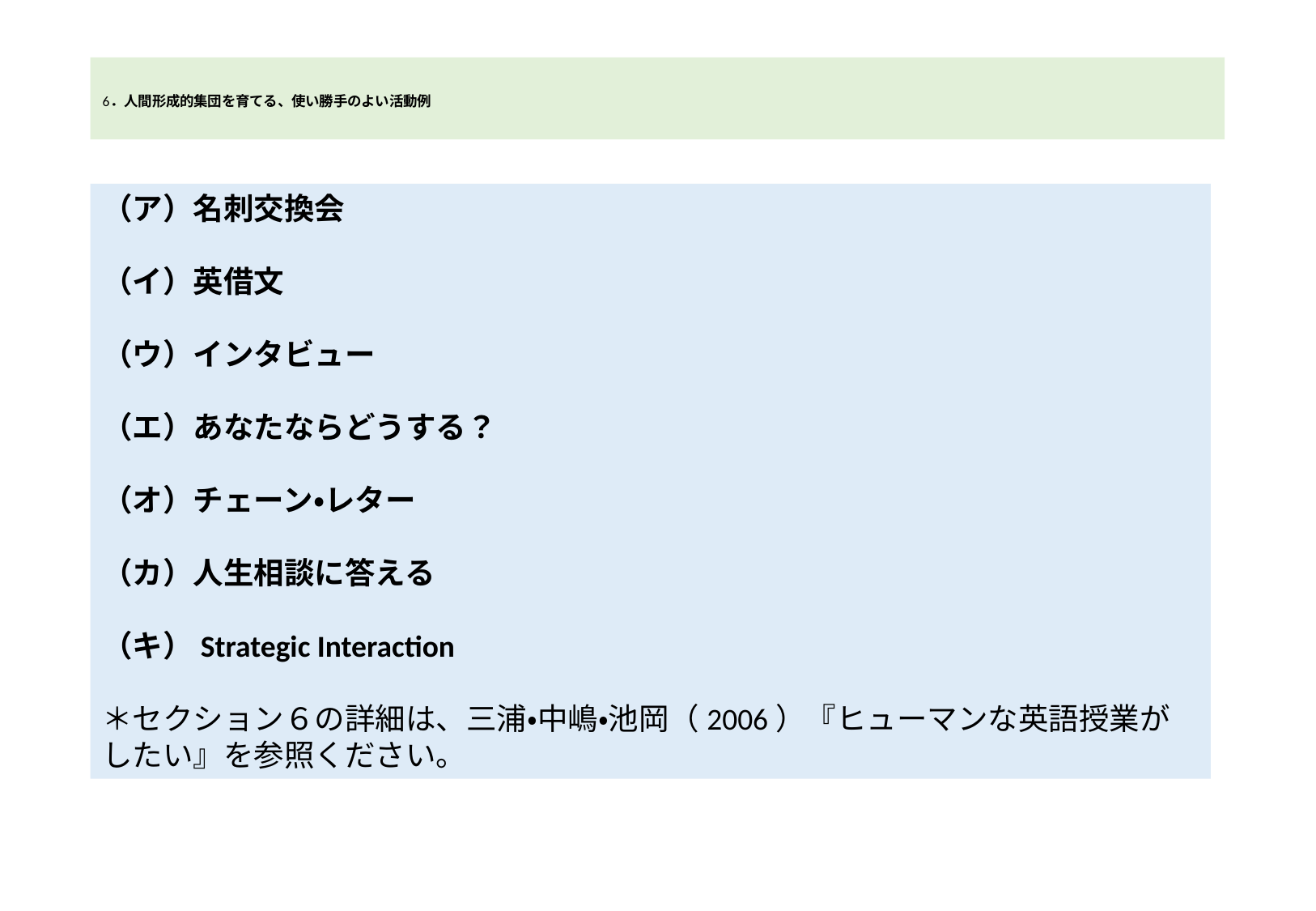

# 6．人間形成的集団を育てる、使い勝手のよい活動例
（ア）名刺交換会

（イ）英借文

（ウ）インタビュー

（エ）あなたならどうする？

（オ）チェーン・レター

（カ）人生相談に答える

（キ）Strategic Interaction

＊セクション６の詳細は、三浦・中嶋・池岡（2006）『ヒューマンな英語授業がしたい』を参照ください。